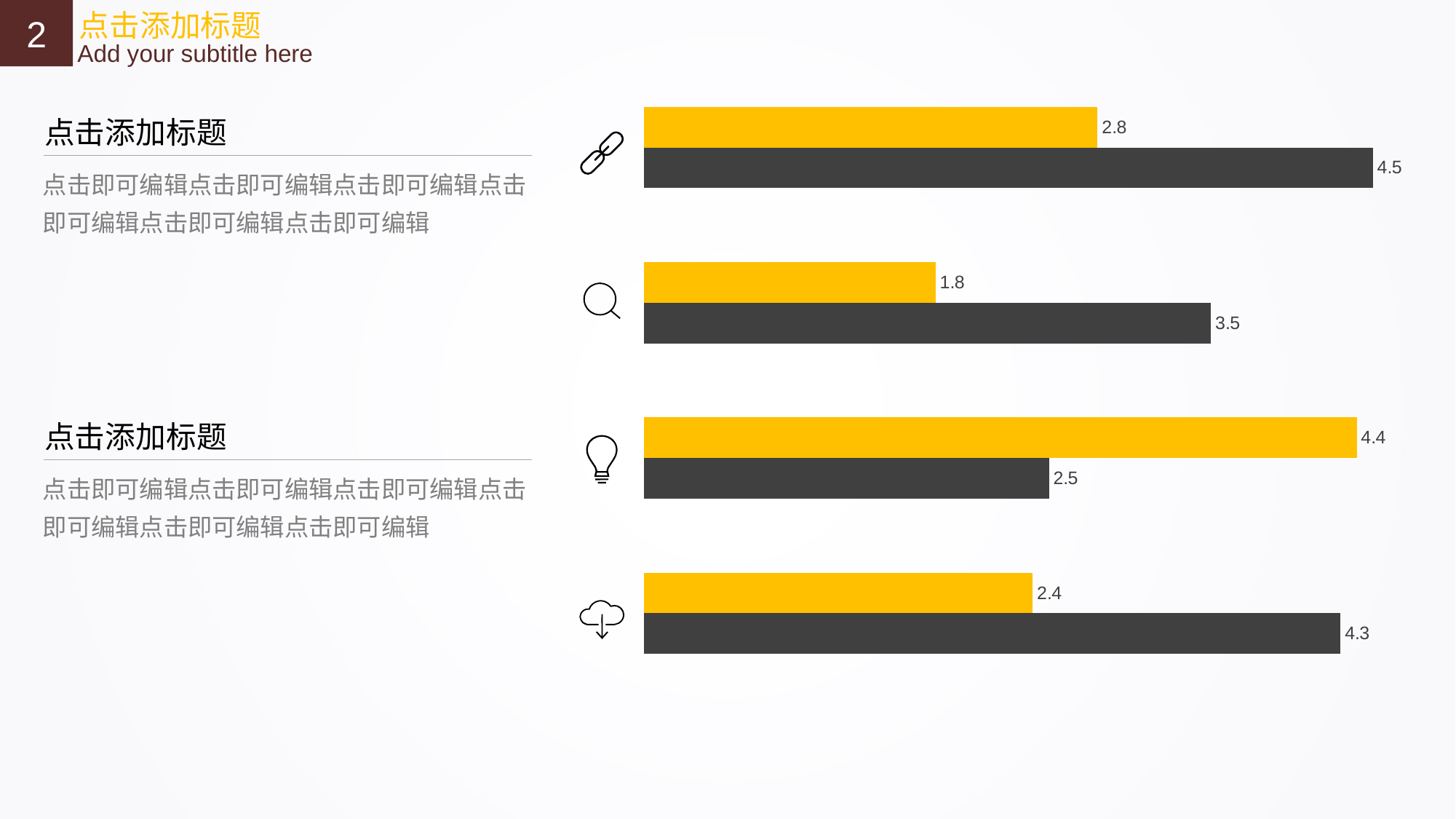

2
点击添加标题
Add your subtitle here

### Chart

| Category | 系列 1 | 系列 2 |
|---|---|---|
| 类别 1 | 4.3 | 2.4 |
| 类别 2 | 2.5 | 4.4 |
| 类别 3 | 3.5 | 1.8 |
| 类别 4 | 4.5 | 2.8 |
点击添加标题
点击即可编辑点击即可编辑点击即可编辑点击即可编辑点击即可编辑点击即可编辑

点击添加标题
点击即可编辑点击即可编辑点击即可编辑点击即可编辑点击即可编辑点击即可编辑